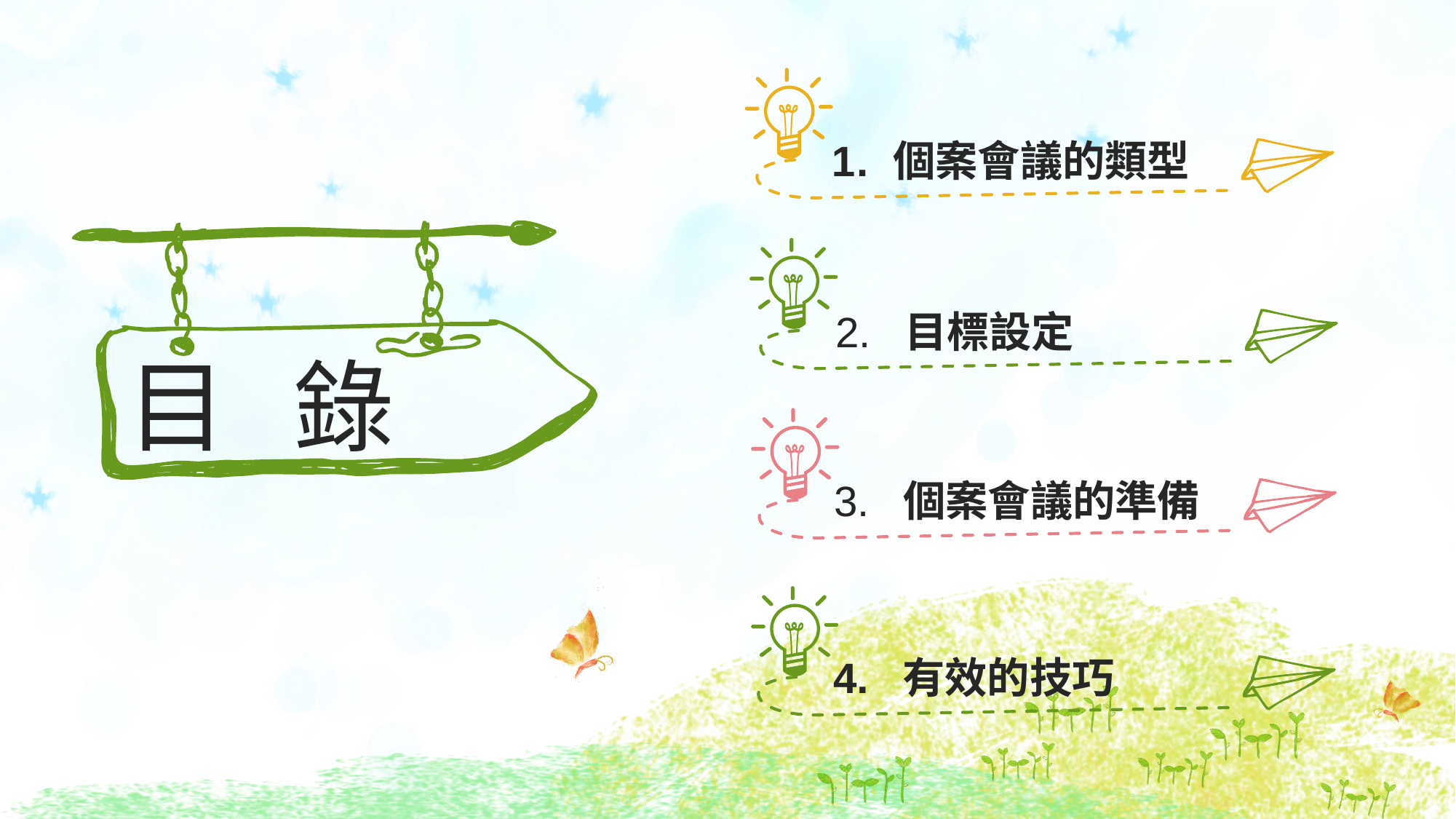

個案會議的類型

2.  目標設定

目   錄

3.  個案會議的準備

4.  有效的技巧